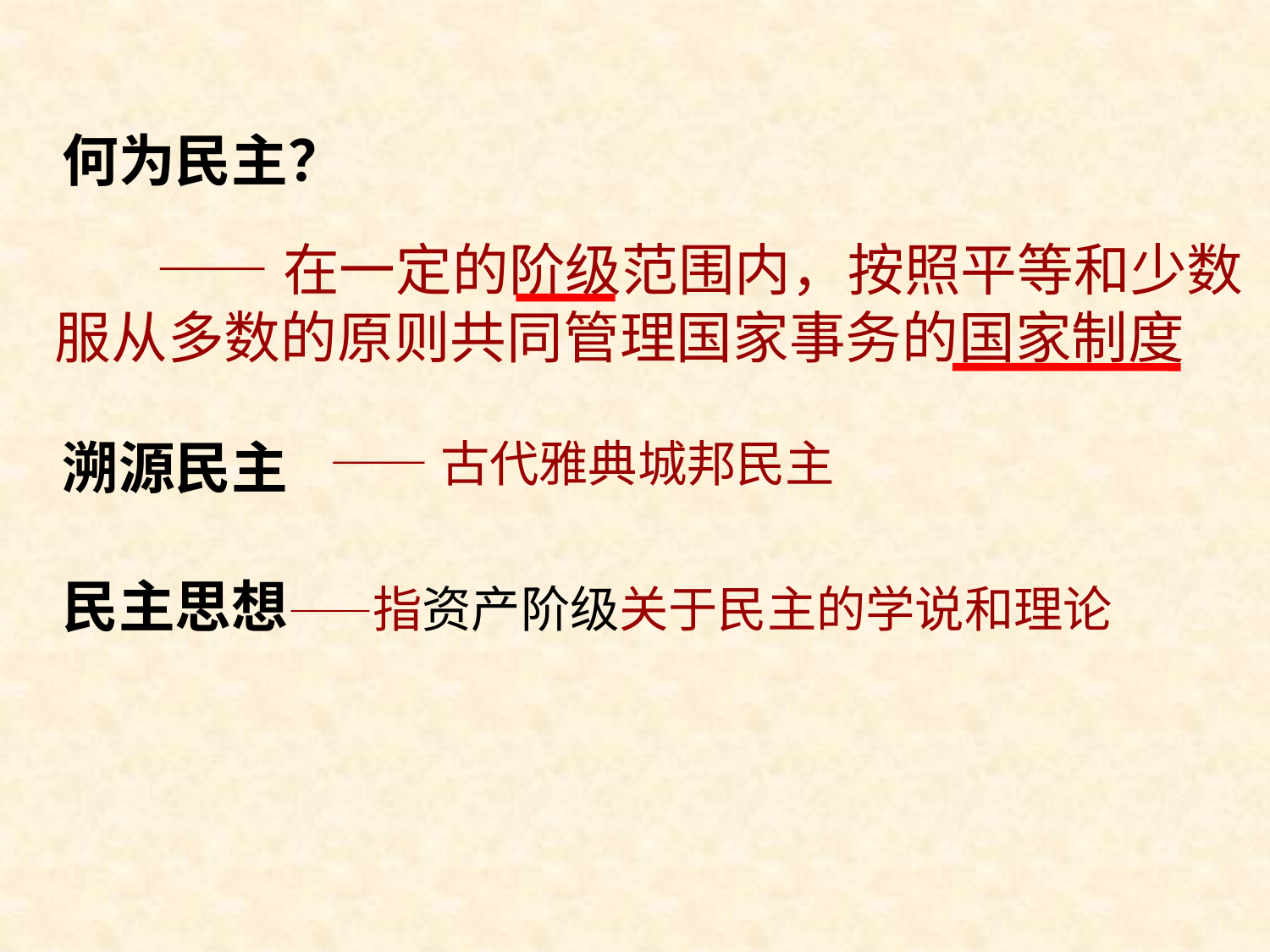

何为民主？
        ——在一定的阶级范围内，按照平等和少数服从多数的原则共同管理国家事务的国家制度
溯源民主
——古代雅典城邦民主

民主思想——指资产阶级关于民主的学说和理论